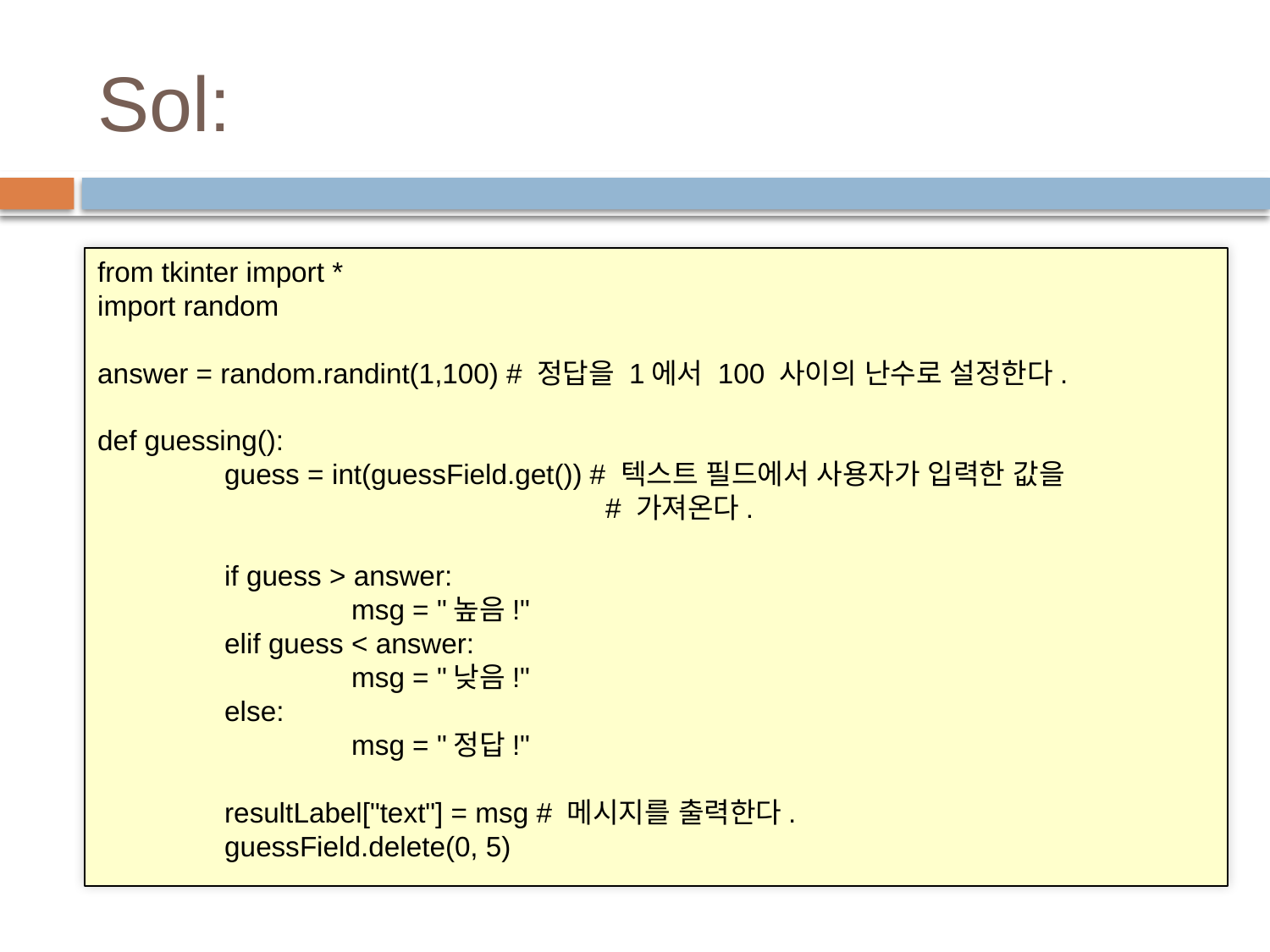

# Sol:
from tkinter import *
import random

answer = random.randint(1,100) # 정답을 1에서 100 사이의 난수로 설정한다.

def guessing():
	guess = int(guessField.get()) # 텍스트 필드에서 사용자가 입력한 값을
				# 가져온다.

	if guess > answer:
		msg = "높음!"
	elif guess < answer:
		msg = "낮음!"
	else:
		msg = "정답!"

	resultLabel["text"] = msg # 메시지를 출력한다.
	guessField.delete(0, 5)